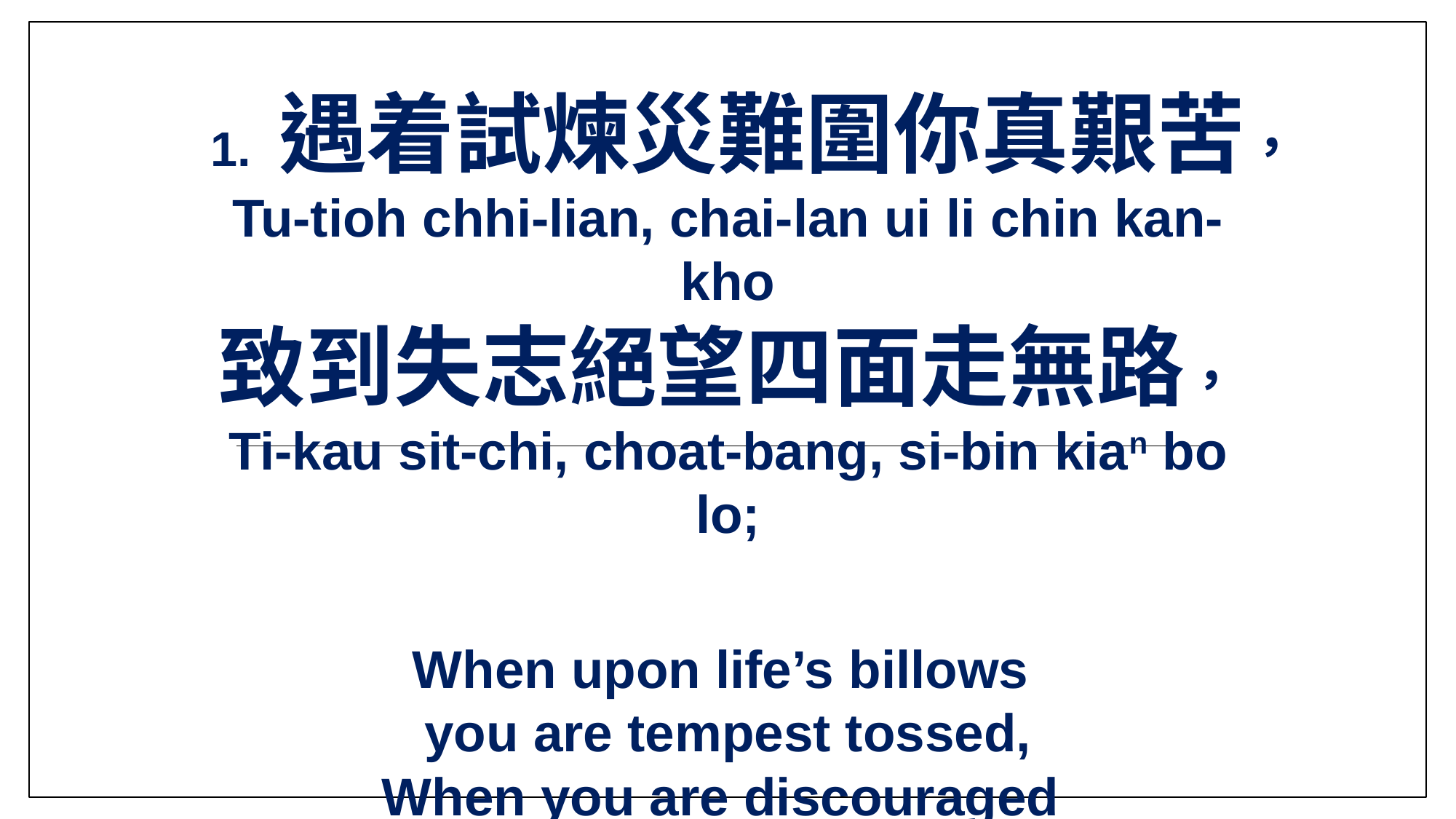

1. 遇着試煉災難圍你真艱苦，
Tu-tioh chhi-lian, chai-lan ui li chin kan-kho
致到失志絕望四面走無路，
Ti-kau sit-chi, choat-bang, si-bin kian bo lo;

When upon life’s billows
you are tempest tossed,
When you are discouraged
thinking all is lost,